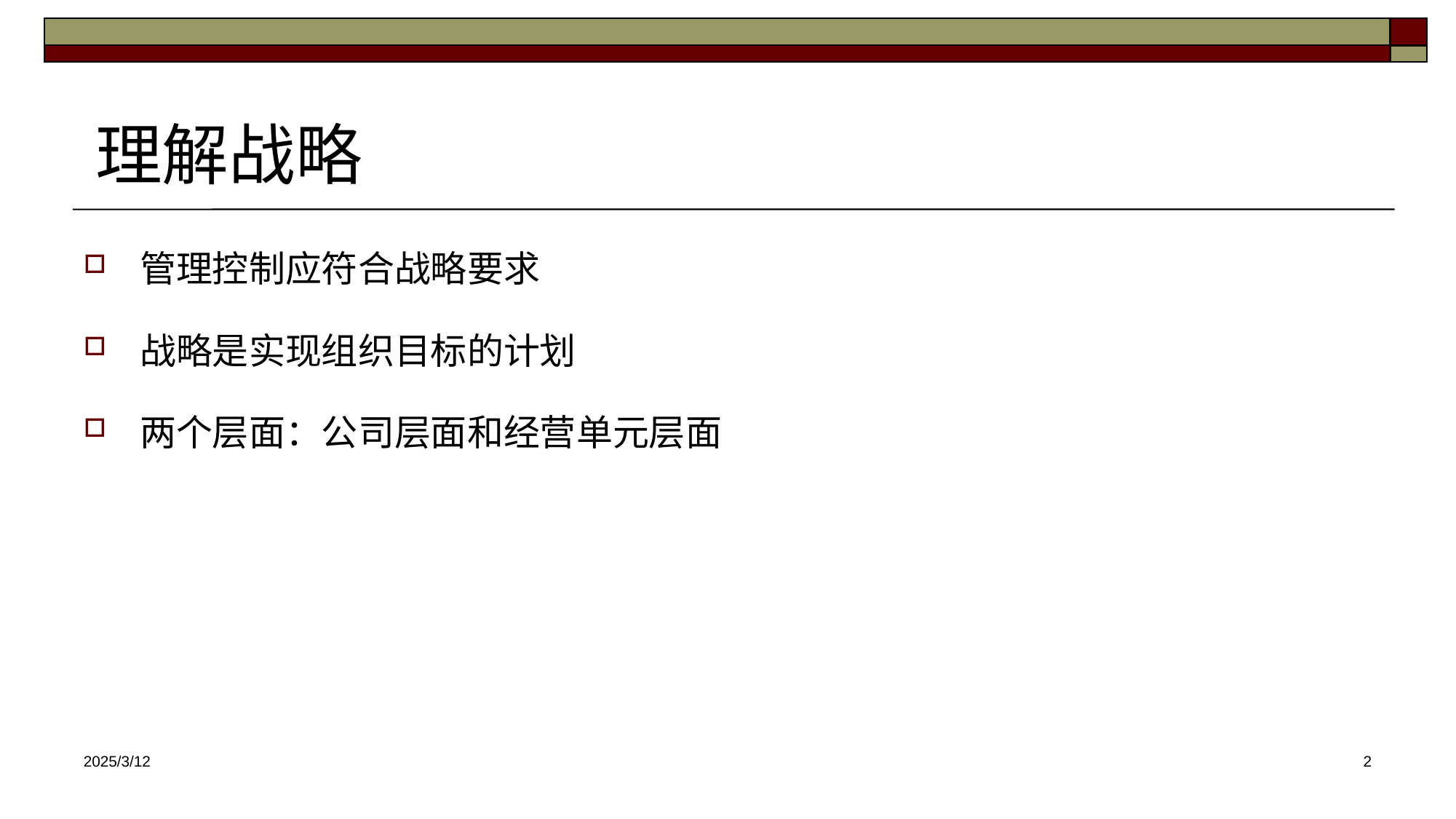

理解战略
管理控制应符合战略要求
战略是实现组织目标的计划
两个层面：公司层面和经营单元层面
2025/3/12
2